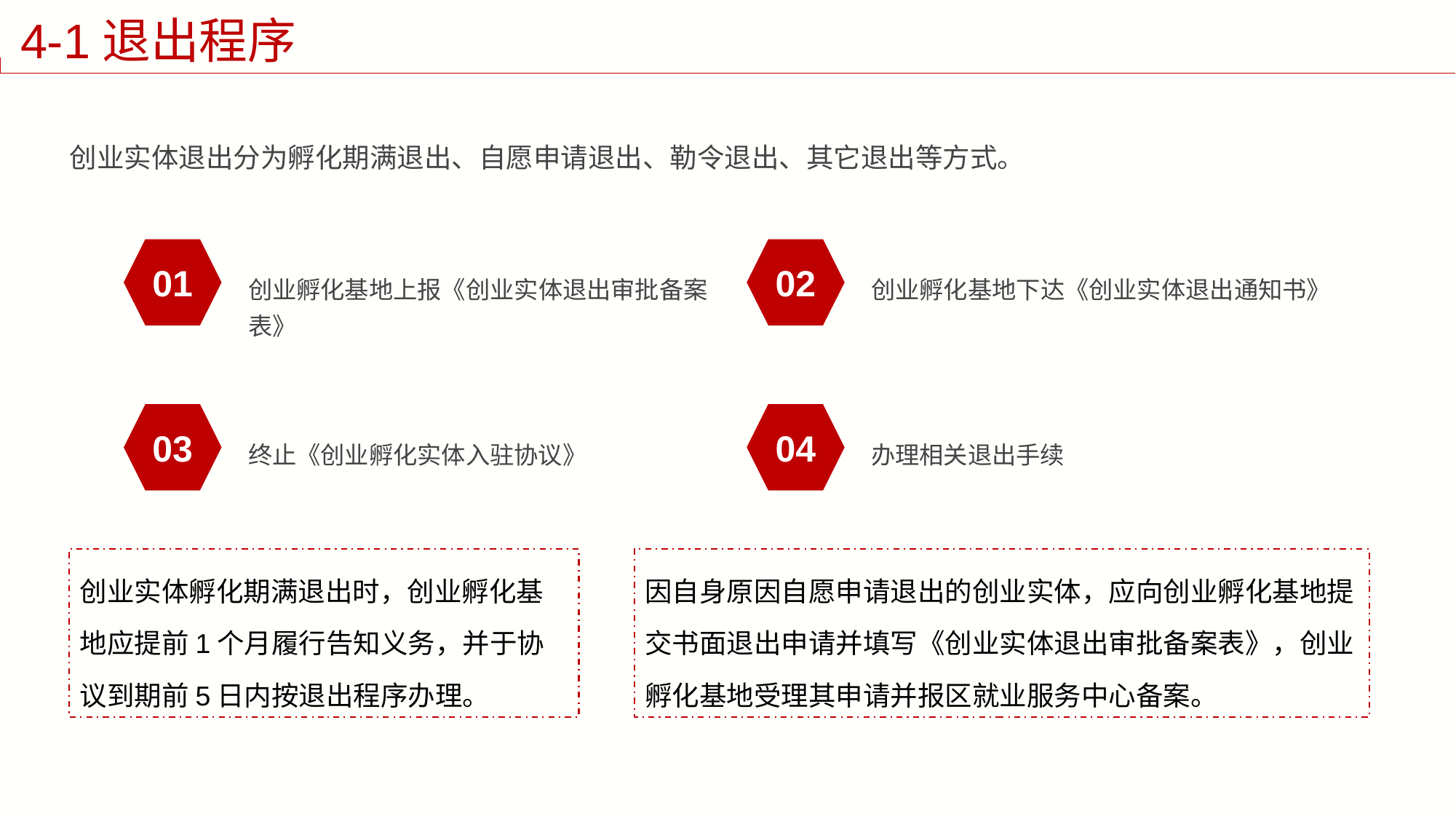

4-1退出程序
创业实体退出分为孵化期满退出、自愿申请退出、勒令退出、其它退出等方式。
01
02
创业孵化基地上报《创业实体退出审批备案表》
创业孵化基地下达《创业实体退出通知书》
03
04
终止《创业孵化实体入驻协议》
办理相关退出手续
创业实体孵化期满退出时，创业孵化基地应提前1个月履行告知义务，并于协议到期前5日内按退出程序办理。
因自身原因自愿申请退出的创业实体，应向创业孵化基地提交书面退出申请并填写《创业实体退出审批备案表》，创业孵化基地受理其申请并报区就业服务中心备案。